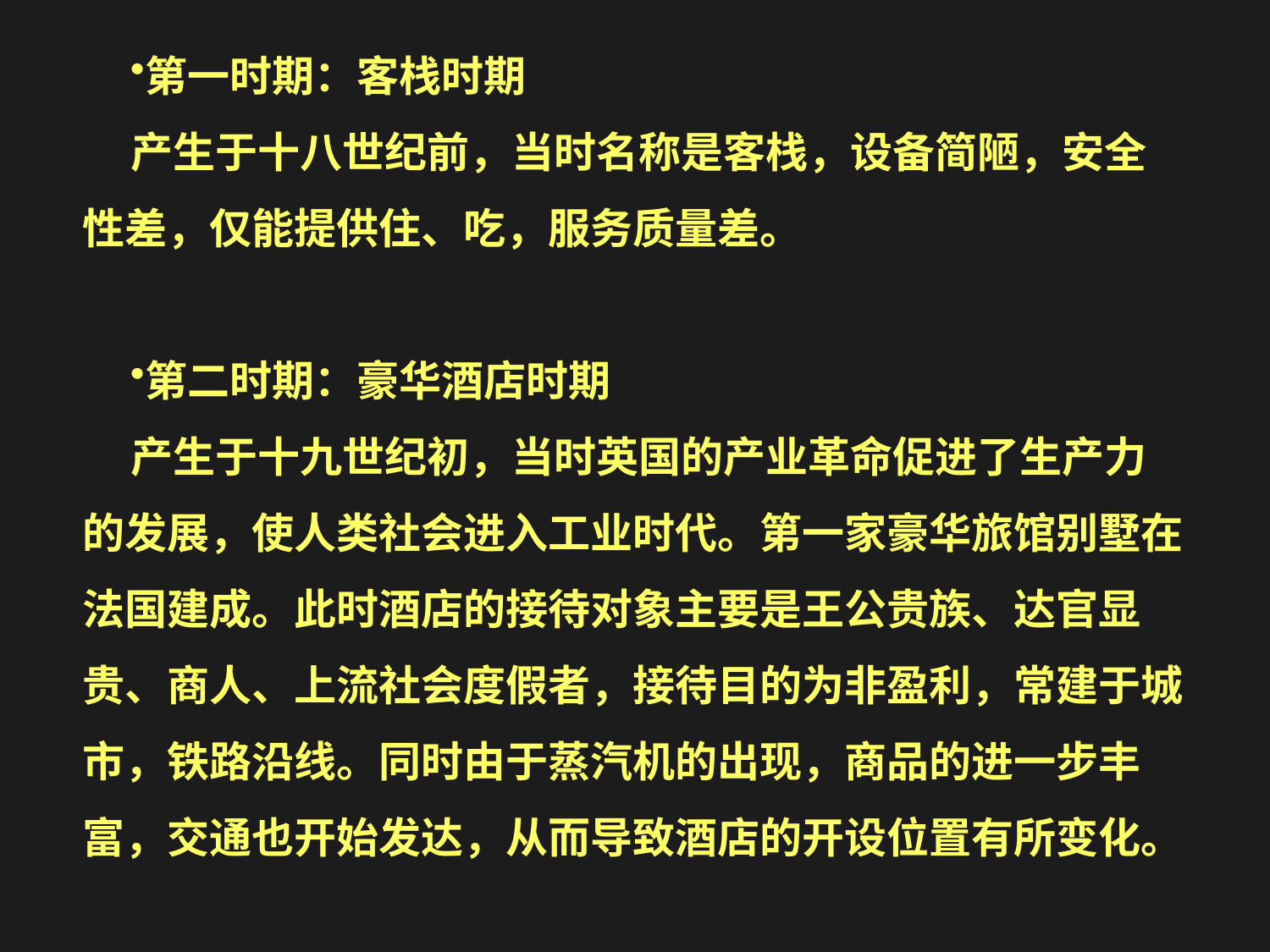

第一时期：客栈时期
    产生于十八世纪前，当时名称是客栈，设备简陋，安全性差，仅能提供住、吃，服务质量差。

第二时期：豪华酒店时期
    产生于十九世纪初，当时英国的产业革命促进了生产力的发展，使人类社会进入工业时代。第一家豪华旅馆别墅在法国建成。此时酒店的接待对象主要是王公贵族、达官显贵、商人、上流社会度假者，接待目的为非盈利，常建于城市，铁路沿线。同时由于蒸汽机的出现，商品的进一步丰富，交通也开始发达，从而导致酒店的开设位置有所变化。